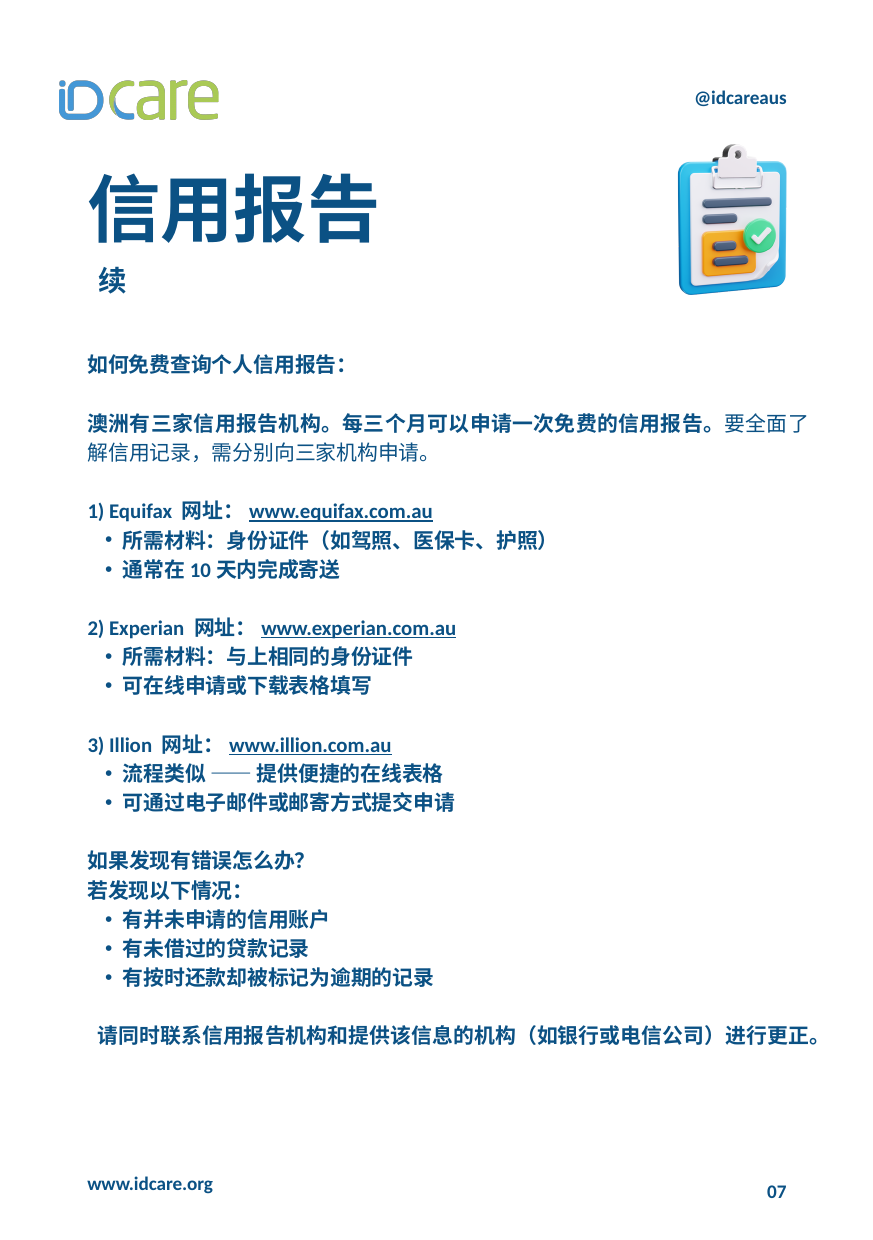

@idcareaus

信用报告
续
如何免费查询个人信用报告：

澳洲有三家信用报告机构。每三个月可以申请一次免费的信用报告。要全面了解信用记录，需分别向三家机构申请。

1) Equifax 网址：www.equifax.com.au
所需材料：身份证件（如驾照、医保卡、护照）
通常在10天内完成寄送

2) Experian 网址：www.experian.com.au
所需材料：与上相同的身份证件
可在线申请或下载表格填写

3) Illion 网址：www.illion.com.au
流程类似 —— 提供便捷的在线表格
可通过电子邮件或邮寄方式提交申请

如果发现有错误怎么办？
若发现以下情况：
有并未申请的信用账户
有未借过的贷款记录
有按时还款却被标记为逾期的记录

 请同时联系信用报告机构和提供该信息的机构（如银行或电信公司）进行更正。

www.idcare.org
07